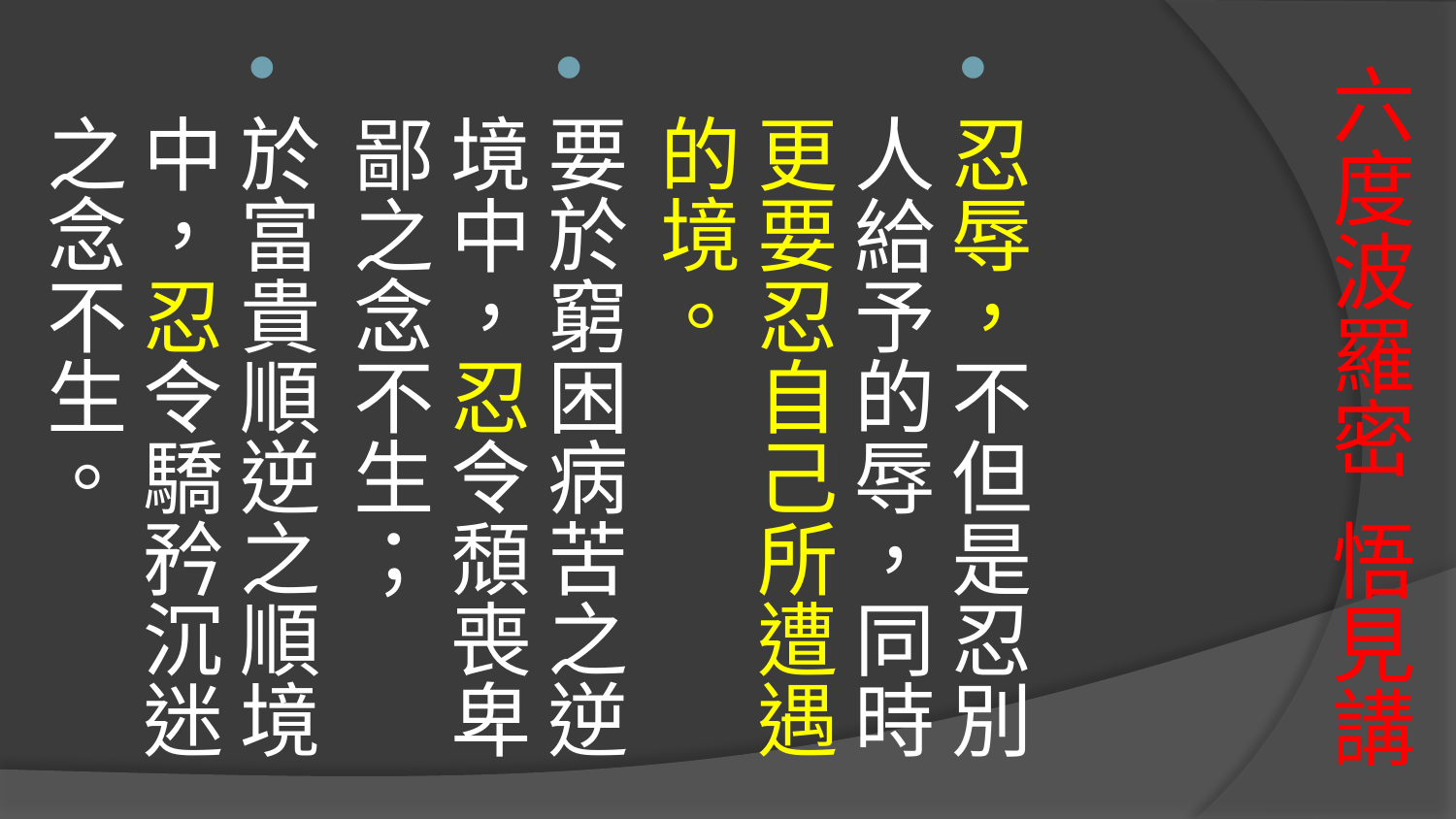

忍辱，不但是忍別人給予的辱，同時更要忍自己所遭遇的境。
要於窮困病苦之逆境中，忍令頹喪卑鄙之念不生；
於富貴順逆之順境中，忍令驕矜沉迷之念不生。
# 六度波羅密  悟見講